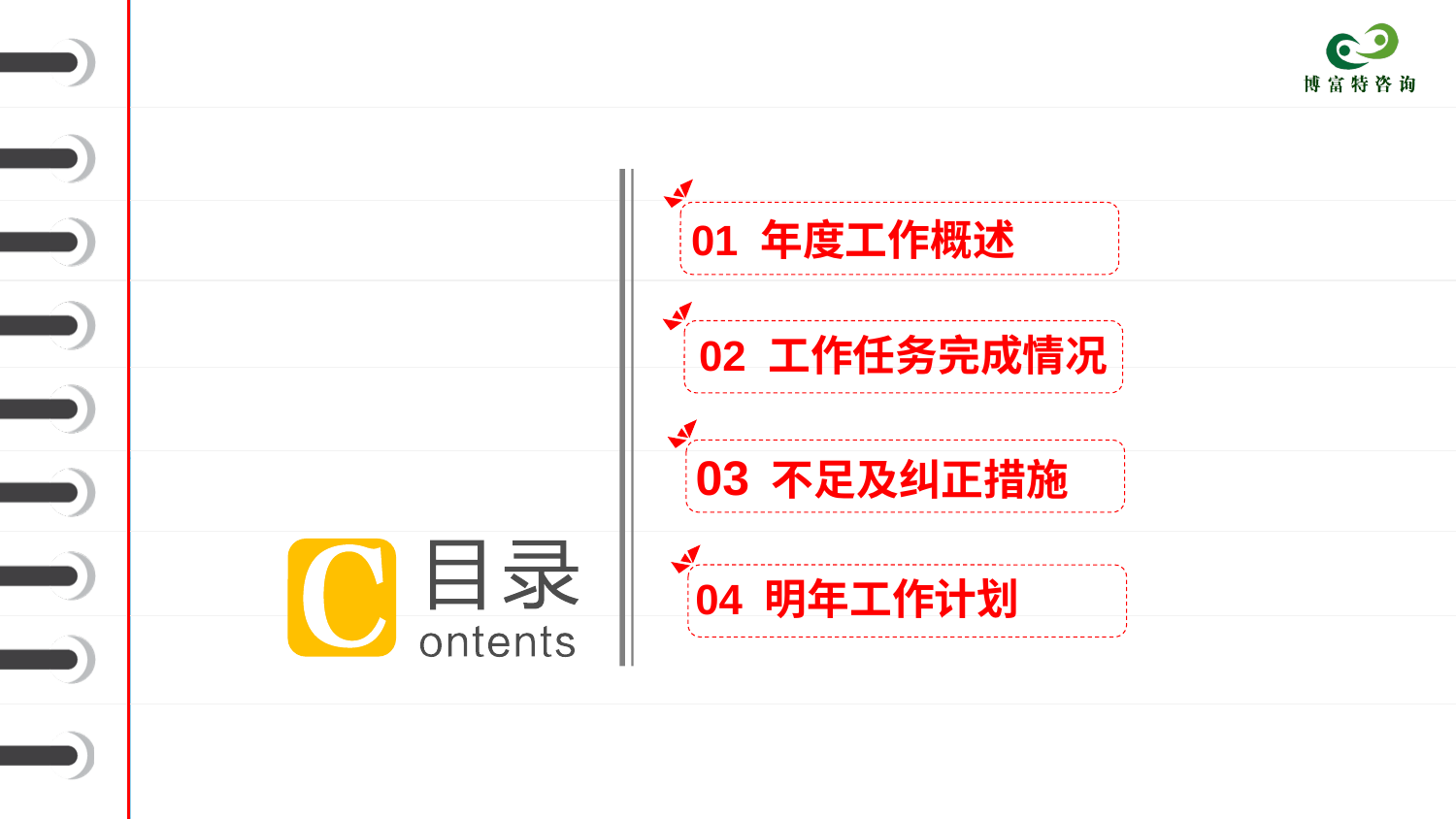

01 年度工作概述

02 工作任务完成情况

03 不足及纠正措施

04 明年工作计划